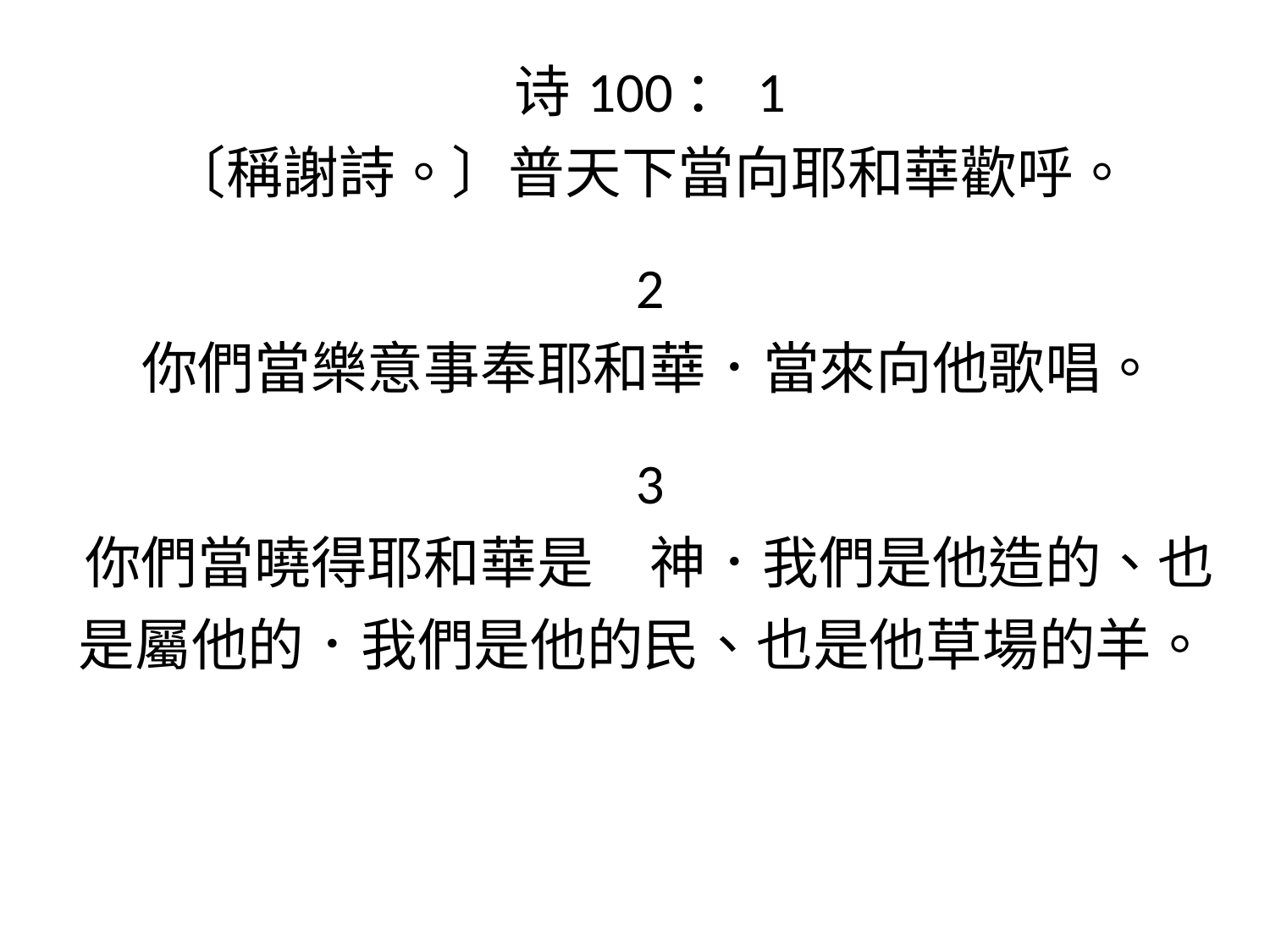

| 诗100：1 〔稱謝詩。〕普天下當向耶和華歡呼。 2 你們當樂意事奉耶和華．當來向他歌唱。 3 你們當曉得耶和華是　神．我們是他造的、也是屬他的．我們是他的民、也是他草場的羊。 |
| --- |